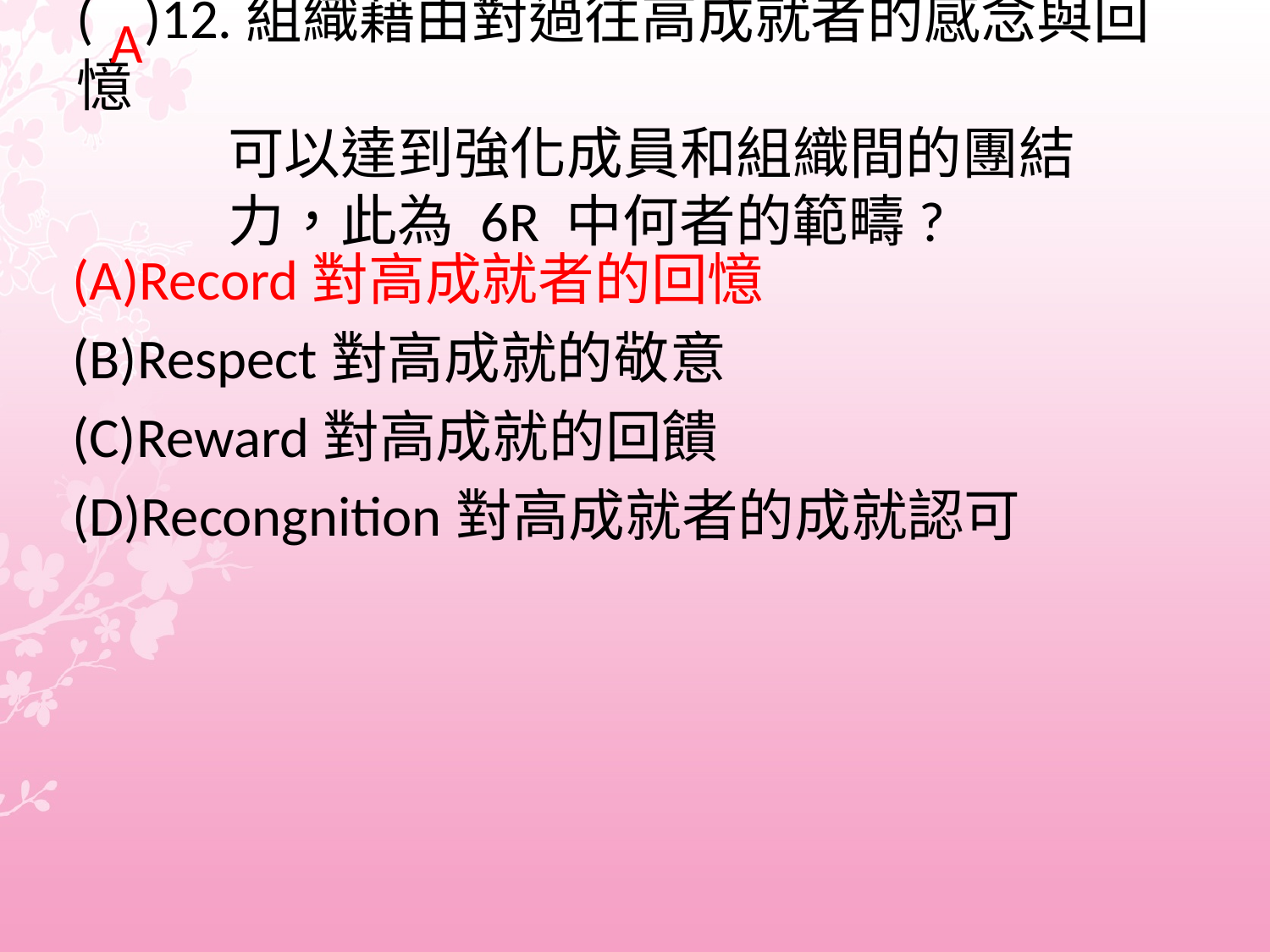

A

(A)Record對高成就者的回憶
(B)Respect對高成就的敬意
(C)Reward對高成就的回饋
(D)Recongnition對高成就者的成就認可

# (    )12.組織藉由對過往高成就者的感念與回憶 可以達到強化成員和組織間的團結 力，此為 6R 中何者的範疇?